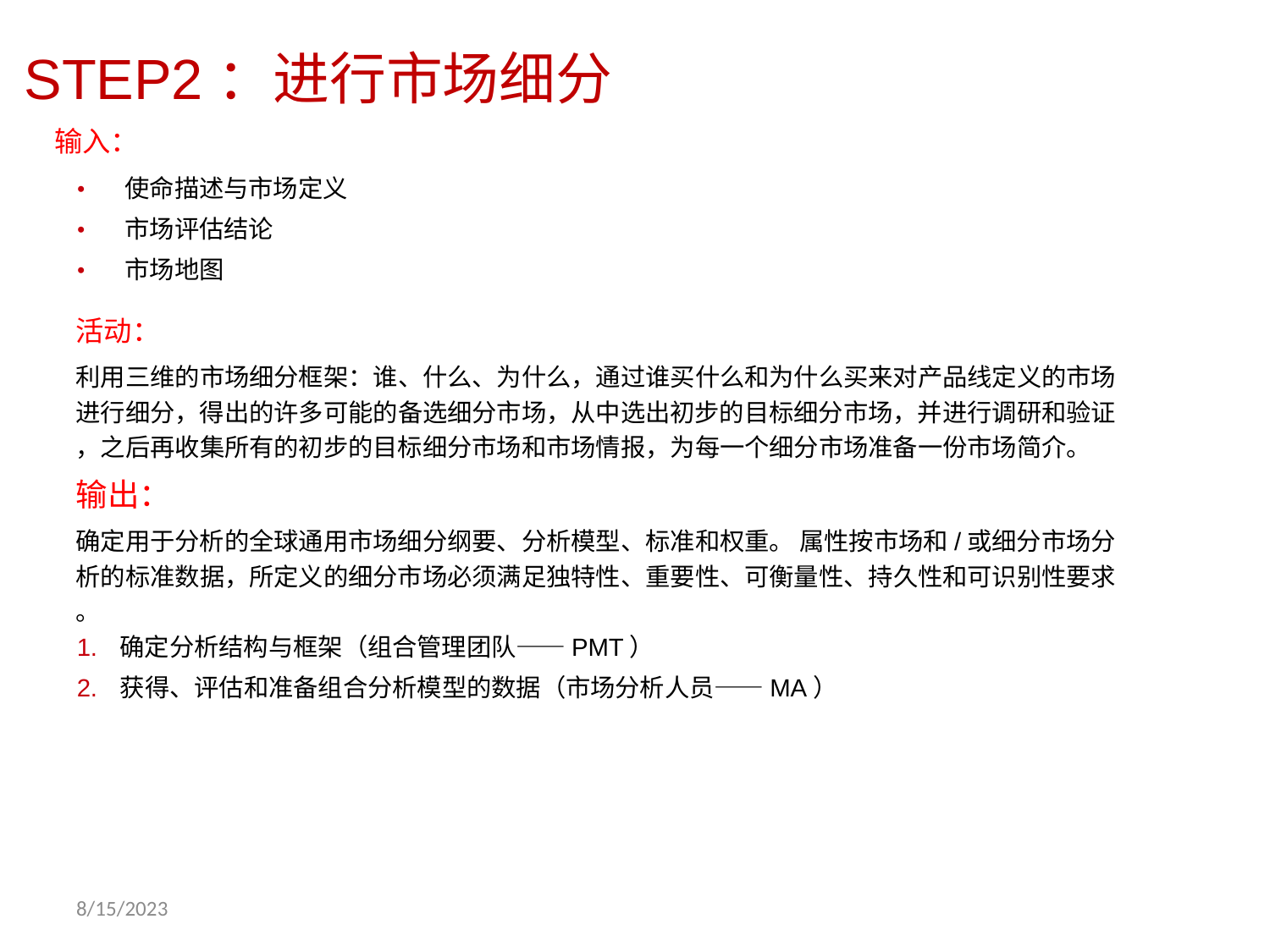

STEP2：进行市场细分
	输入：
使命描述与市场定义
市场评估结论
市场地图
•
•
•
活动：
利用三维的市场细分框架：谁、什么、为什么，通过谁买什么和为什么买来对产品线定义的市场
进行细分，得出的许多可能的备选细分市场，从中选出初步的目标细分市场，并进行调研和验证
，之后再收集所有的初步的目标细分市场和市场情报，为每一个细分市场准备一份市场简介。
输出：
确定用于分析的全球通用市场细分纲要、分析模型、标准和权重。 属性按市场和/或细分市场分
析的标准数据，所定义的细分市场必须满足独特性、重要性、可衡量性、持久性和可识别性要求
。
1.
2.
确定分析结构与框架（组合管理团队——PMT）
获得、评估和准备组合分析模型的数据（市场分析人员——MA）
8/15/2023